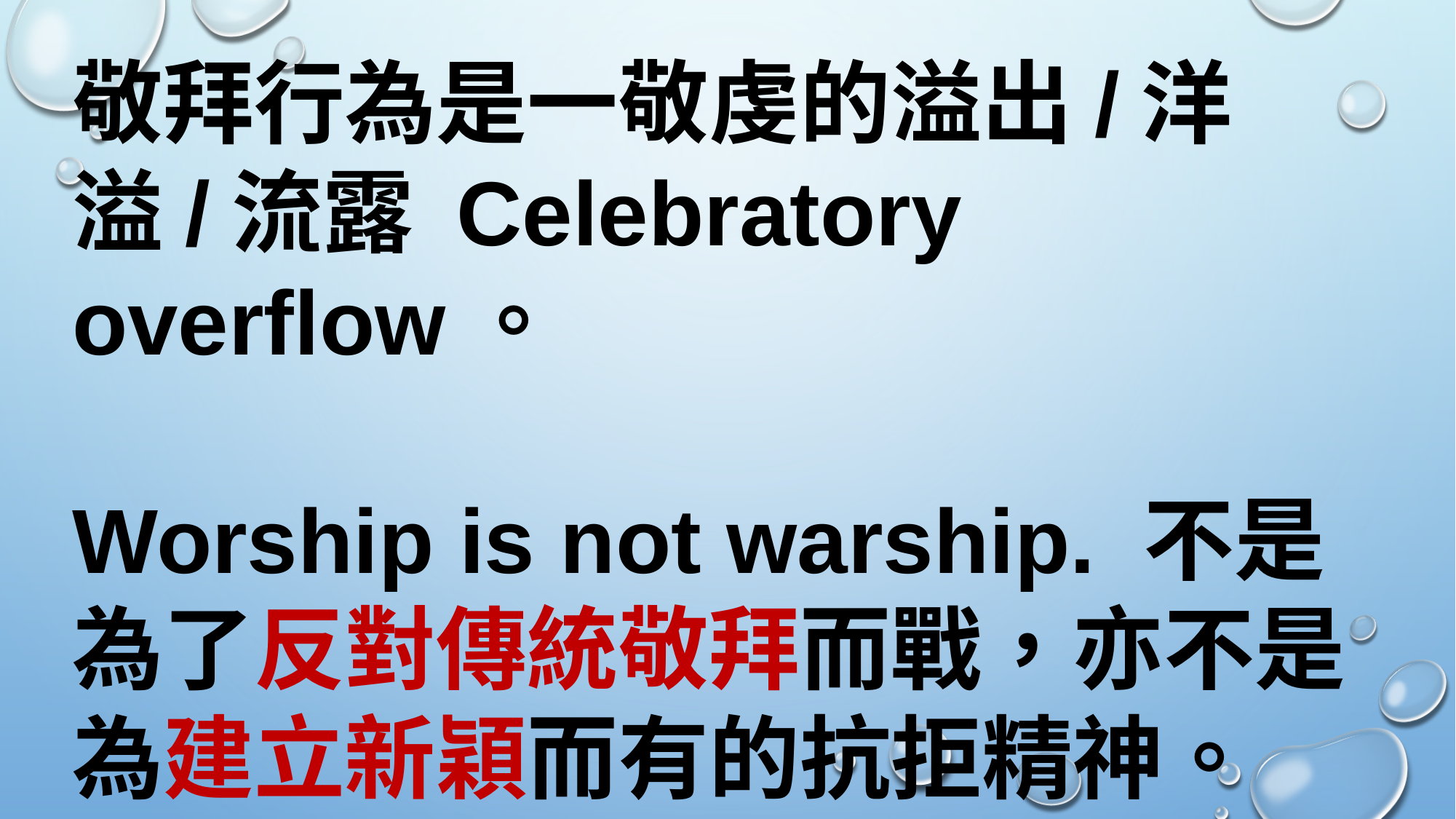

敬拜行為是一敬虔的溢出/洋溢/流露 Celebratory overflow。

Worship is not warship. 不是為了反對傳統敬拜而戰，亦不是為建立新穎而有的抗拒精神。